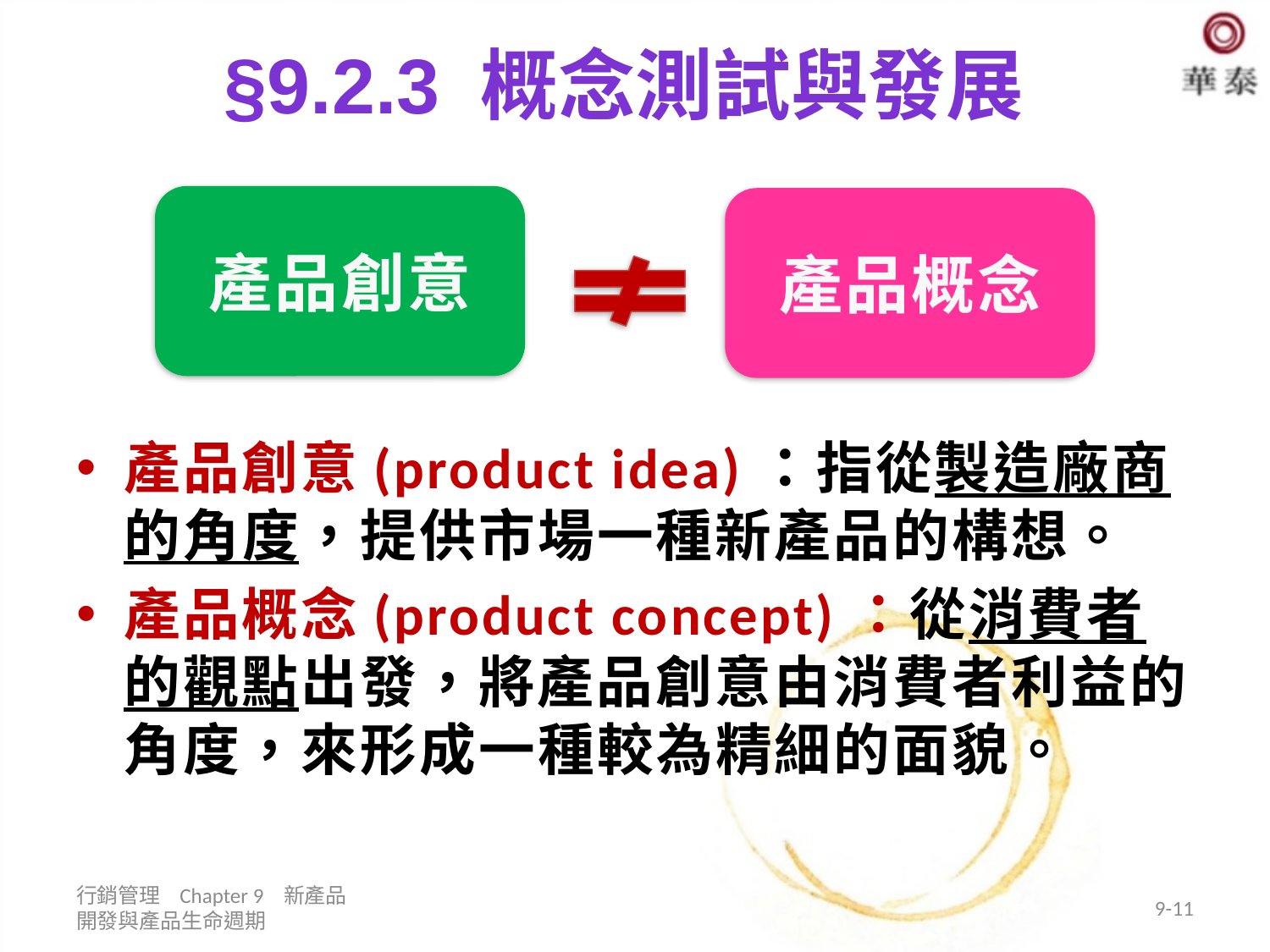

# §9.2.3 概念測試與發展
產品創意
產品概念

產品創意(product idea)：指從製造廠商的角度，提供市場一種新產品的構想。
產品概念(product concept)：從消費者的觀點出發，將產品創意由消費者利益的角度，來形成一種較為精細的面貌。
行銷管理   Chapter 9   新產品開發與產品生命週期
9-11